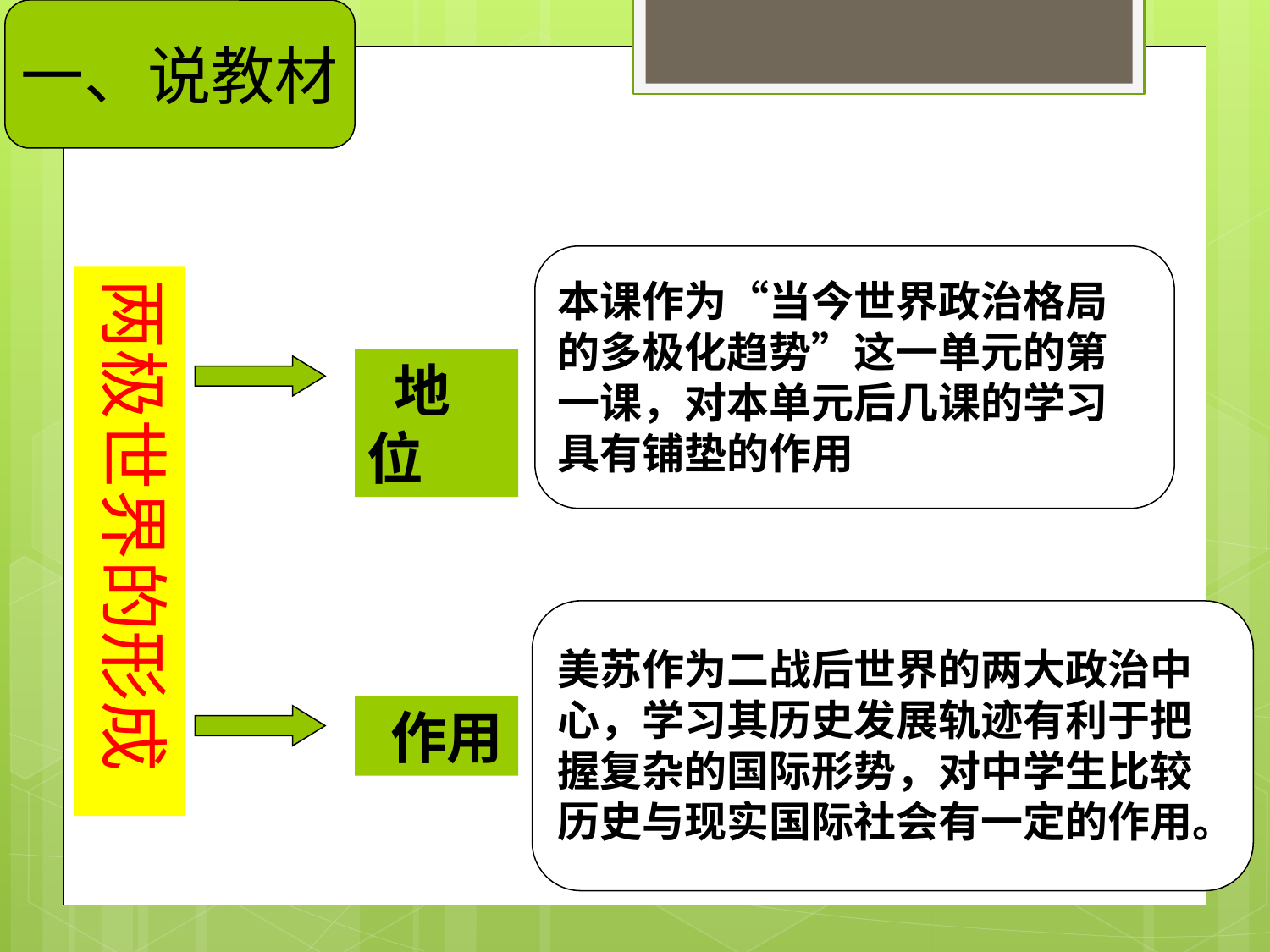

一、说教材

两极世界的形成
本课作为“当今世界政治格局的多极化趋势”这一单元的第一课，对本单元后几课的学习具有铺垫的作用
 地位

美苏作为二战后世界的两大政治中心，学习其历史发展轨迹有利于把握复杂的国际形势，对中学生比较历史与现实国际社会有一定的作用。
 作用